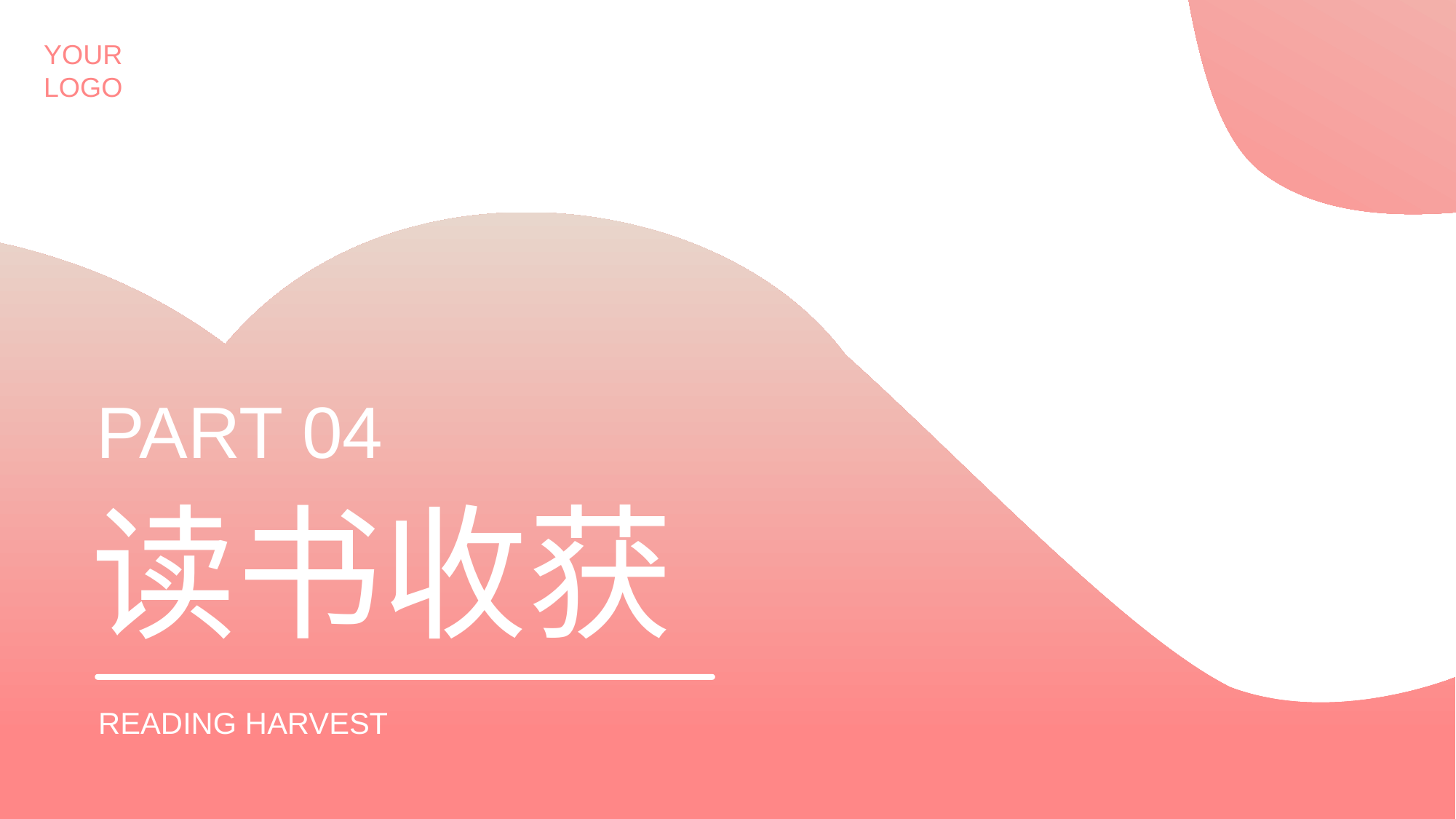

YOUR
LOGO

PART 04
读书收获

READING HARVEST